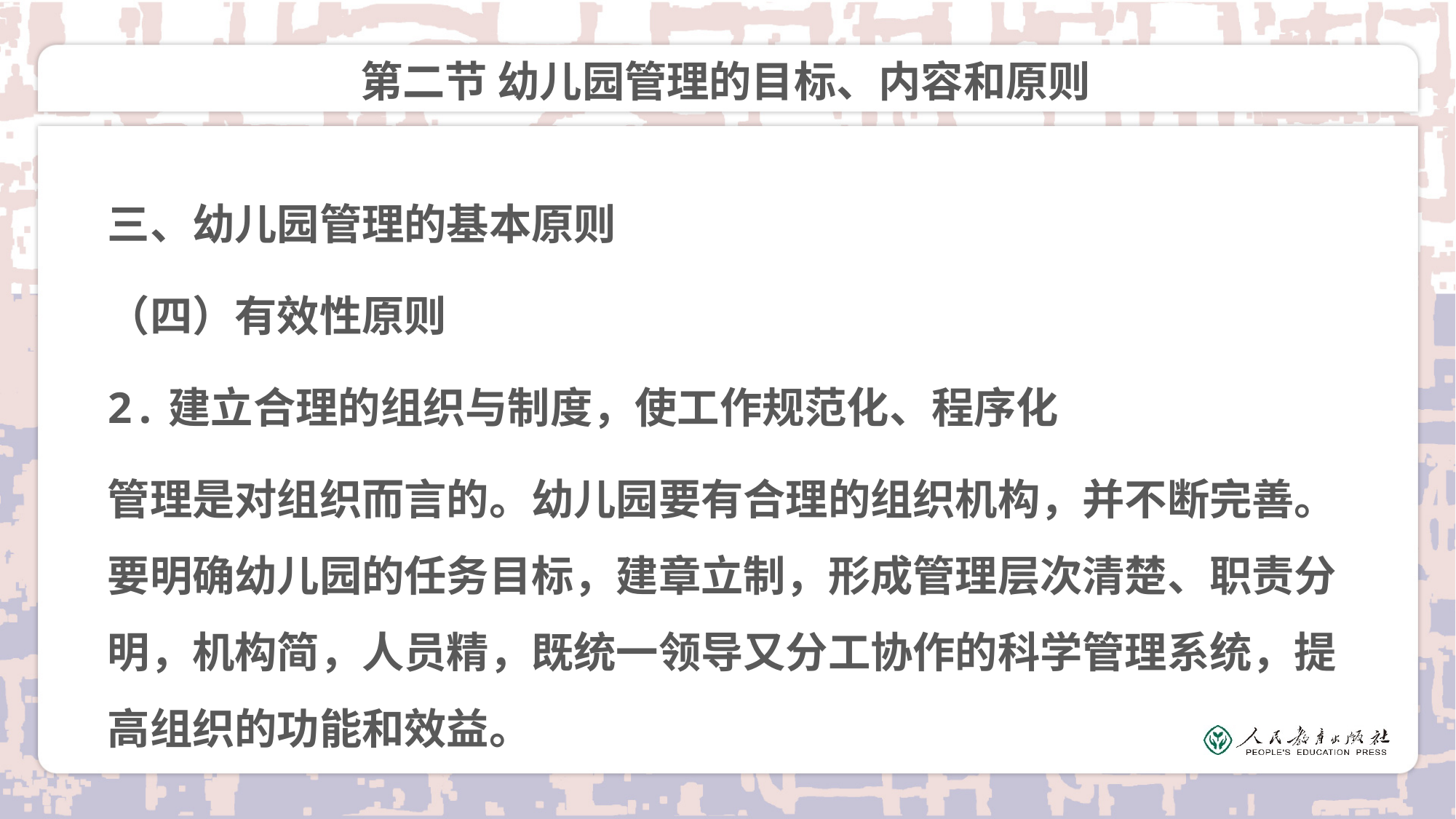

# 第二节 幼儿园管理的目标、内容和原则
三、幼儿园管理的基本原则
（四）有效性原则
2.建立合理的组织与制度，使工作规范化、程序化
管理是对组织而言的。幼儿园要有合理的组织机构，并不断完善。要明确幼儿园的任务目标，建章立制，形成管理层次清楚、职责分明，机构简，人员精，既统一领导又分工协作的科学管理系统，提高组织的功能和效益。